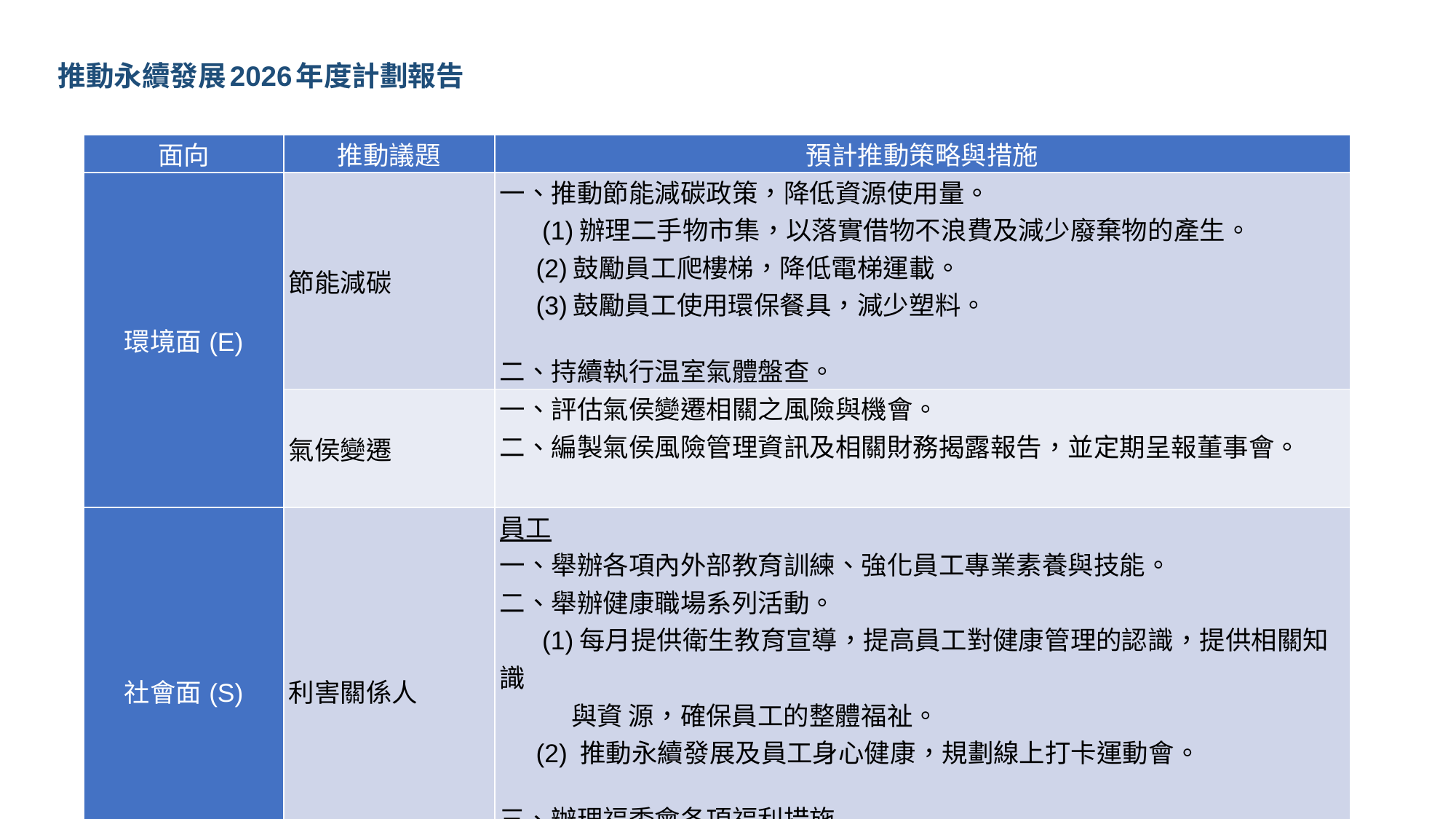

# 推動永續發展2026年度計劃報告
| 面向 | 推動議題 | 預計推動策略與措施 |
| --- | --- | --- |
| 環境面(E) | 節能減碳 | 一、推動節能減碳政策，降低資源使用量。 (1)辦理二手物市集，以落實借物不浪費及減少廢棄物的產生。 (2)鼓勵員工爬樓梯，降低電梯運載。 (3)鼓勵員工使用環保餐具，減少塑料。 二、持續執行温室氣體盤查。 |
|  | 氣侯變遷 | 一、評估氣侯變遷相關之風險與機會。 二、編製氣侯風險管理資訊及相關財務揭露報告，並定期呈報董事會。 |
| 社會面(S) | 利害關係人 | 員工 一、舉辦各項內外部教育訓練、強化員工專業素養與技能。 二、舉辦健康職場系列活動。 (1)每月提供衛生教育宣導，提高員工對健康管理的認識，提供相關知識 與資 源，確保員工的整體福祉。 (2) 推動永續發展及員工身心健康，規劃線上打卡運動會。 三、辦理福委會各項福利措施 調升員工旅遊補助，展現對員工福利的關注與重視。 |